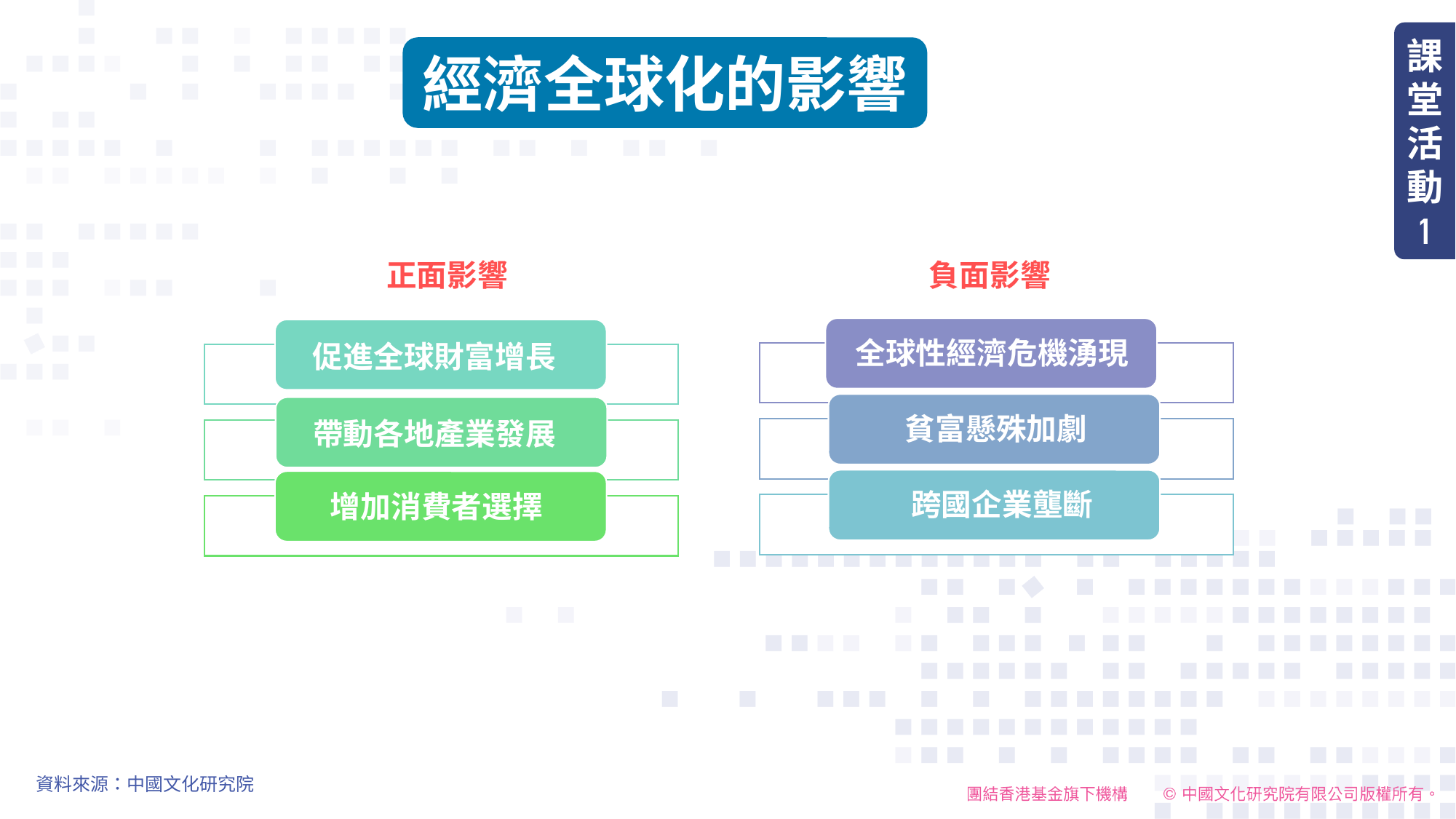

課堂活動
1
經濟全球化的影響

正面影響
負面影響

全球性經濟危機湧現
促進全球財富增長

貧富懸殊加劇
帶動各地產業發展
戰略性新興產業

跨國企業壟斷
增加消費者選擇

資料來源：中國文化研究院